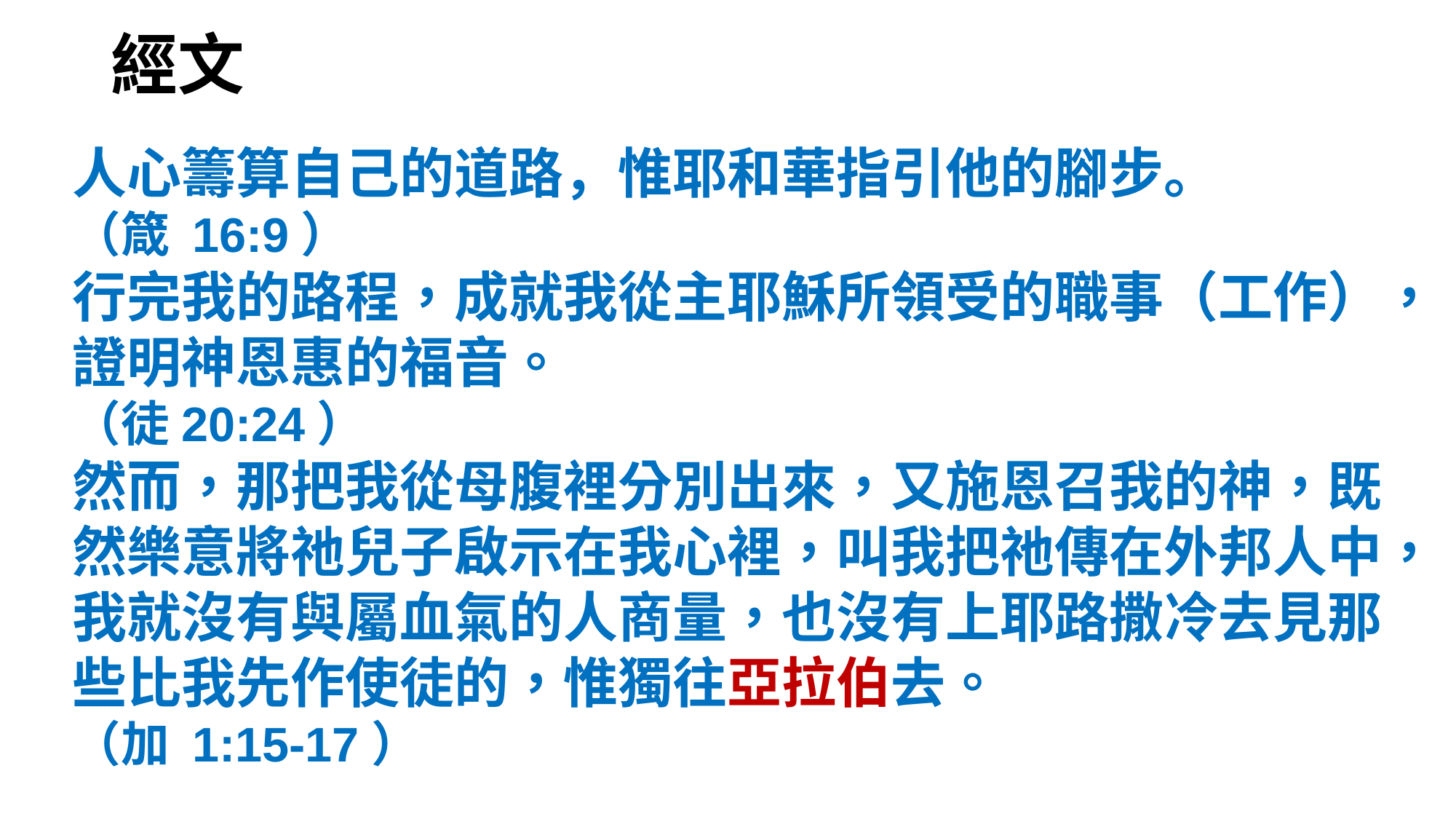

# 經文
人心籌算自己的道路，惟耶和華指引他的腳步。
（箴 16:9）
行完我的路程，成就我從主耶穌所領受的職事（工作），證明神恩惠的福音。
（徒20:24）
然而，那把我從母腹裡分別出來，又施恩召我的神，既然樂意將祂兒子啟示在我心裡，叫我把祂傳在外邦人中，我就沒有與屬血氣的人商量，也沒有上耶路撒冷去見那些比我先作使徒的，惟獨往亞拉伯去。
（加 1:15-17）